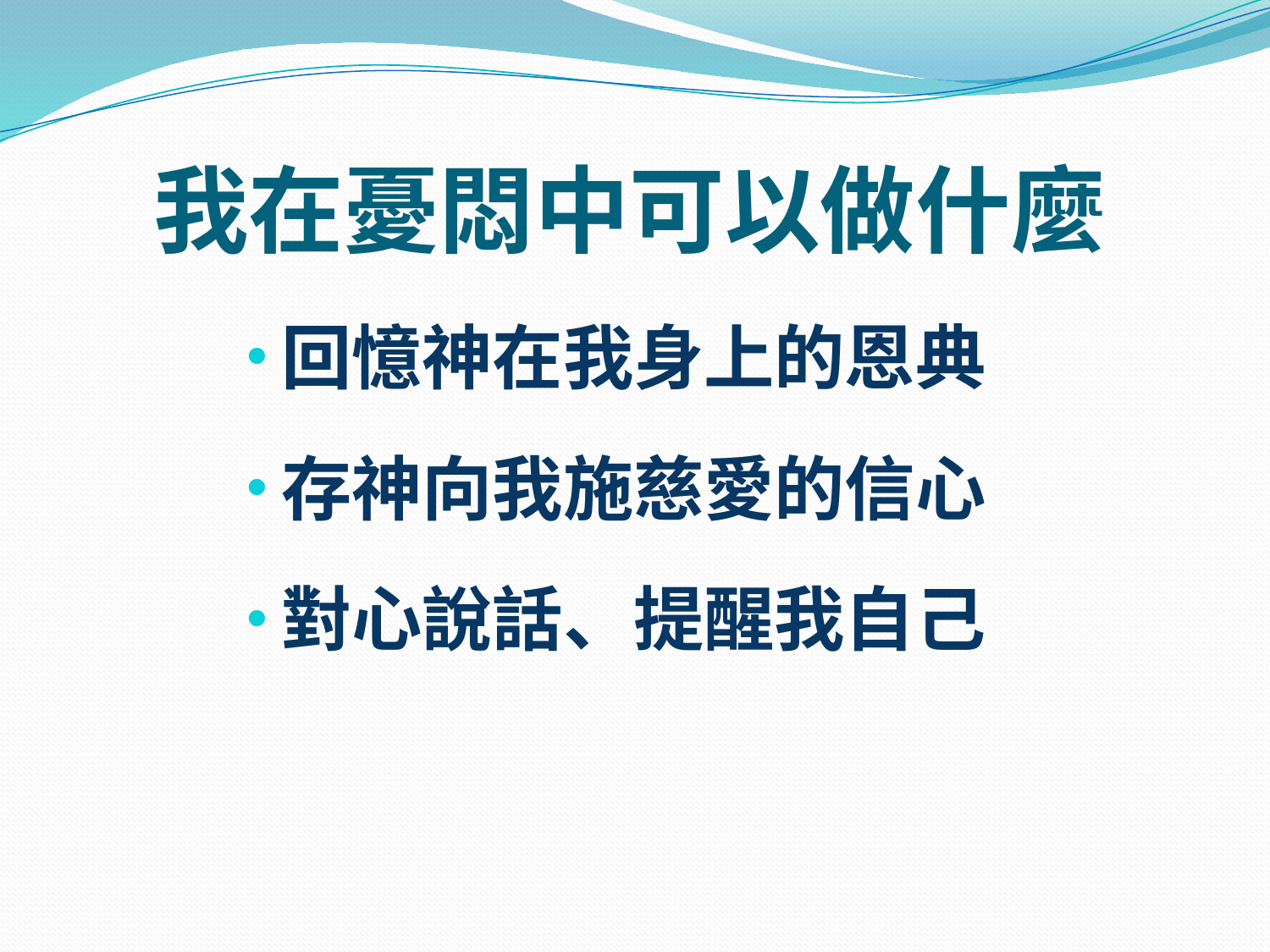

# 我在憂悶中可以做什麼
回憶神在我身上的恩典

存神向我施慈愛的信心

對心說話、提醒我自己